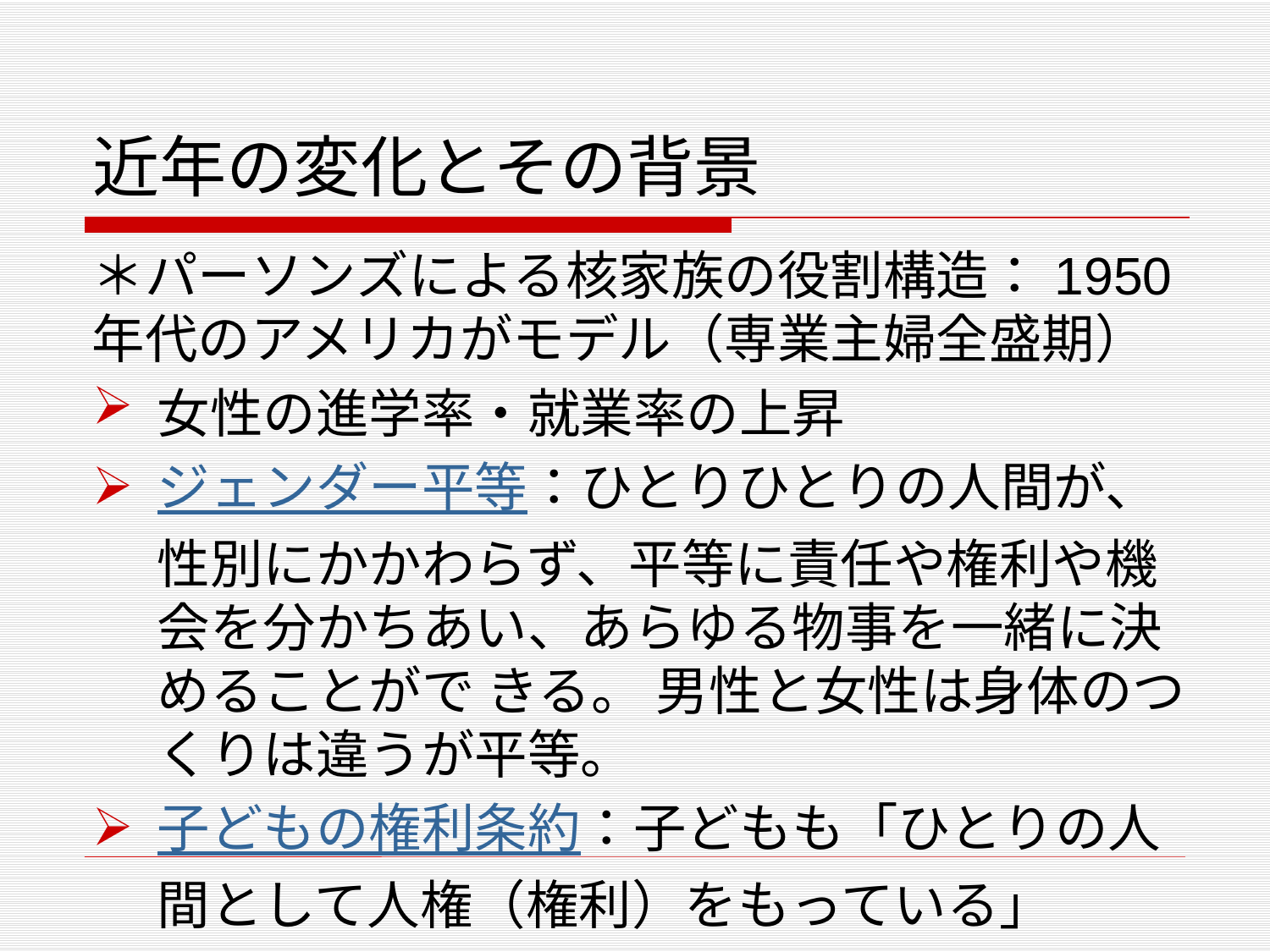

# 近年の変化とその背景
＊パーソンズによる核家族の役割構造：1950年代のアメリカがモデル（専業主婦全盛期）
女性の進学率・就業率の上昇
ジェンダー平等：ひとりひとりの人間が、性別にかかわらず、平等に責任や権利や機会を分かちあい、あらゆる物事を一緒に決めることがで きる。 男性と女性は身体のつくりは違うが平等。
子どもの権利条約：子どもも「ひとりの人間として人権（権利）をもっている」